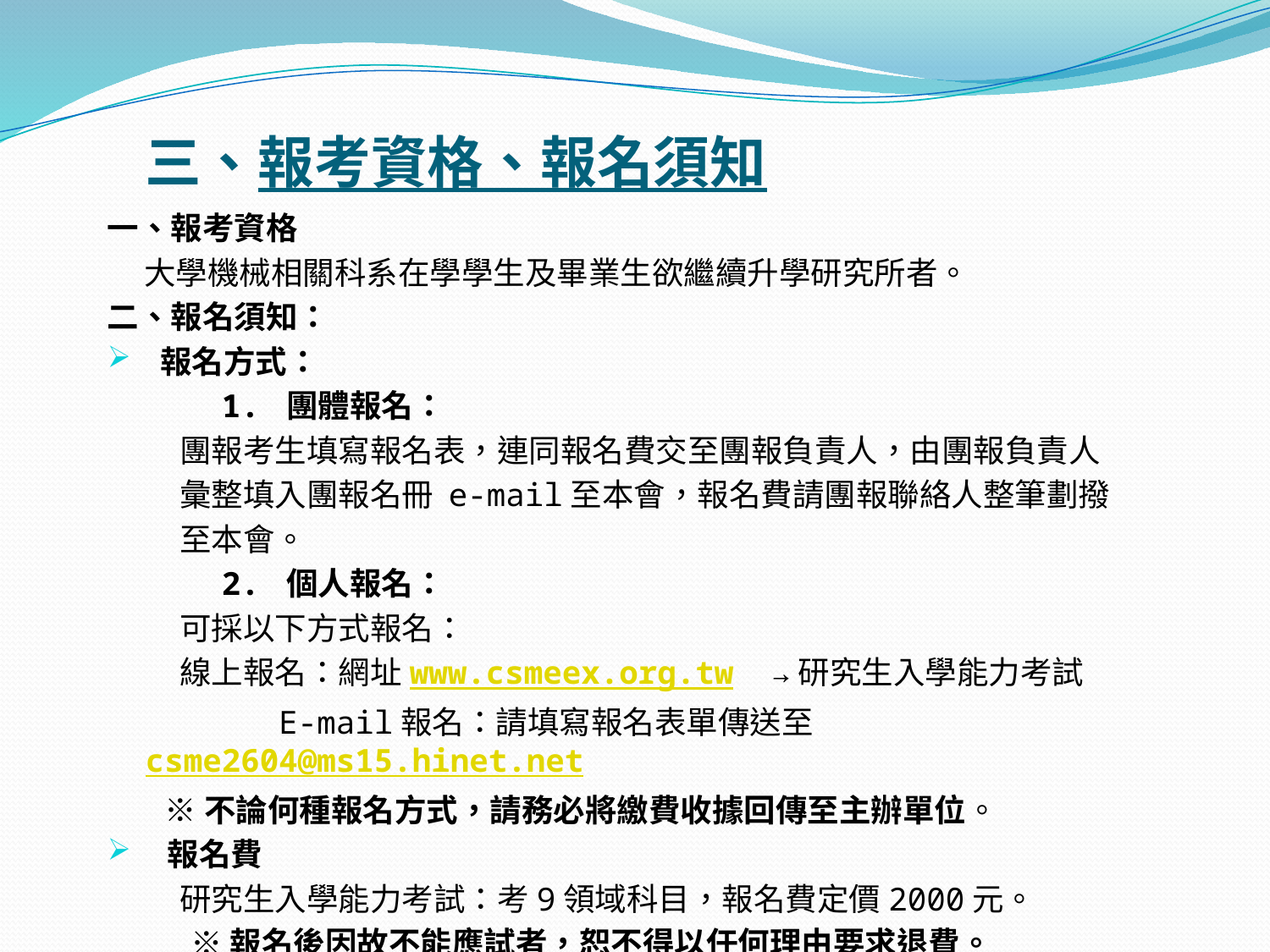

# 三、報考資格、報名須知
一、報考資格
    大學機械相關科系在學學生及畢業生欲繼續升學研究所者。
二、報名須知：
 報名方式：
      1. 團體報名：
         團報考生填寫報名表，連同報名費交至團報負責人，由團報負責人
         彙整填入團報名冊 e-mail至本會，報名費請團報聯絡人整筆劃撥
         至本會。
      2. 個人報名：
         可採以下方式報名：
         線上報名：網址www.csmeex.org.tw  →研究生入學能力考試
         E-mail報名：請填寫報名表單傳送至csme2604@ms15.hinet.net
        ※不論何種報名方式，請務必將繳費收據回傳至主辦單位。
  報名費
         研究生入學能力考試：考9領域科目，報名費定價2000元。
    ※報名後因故不能應試者，恕不得以任何理由要求退費。